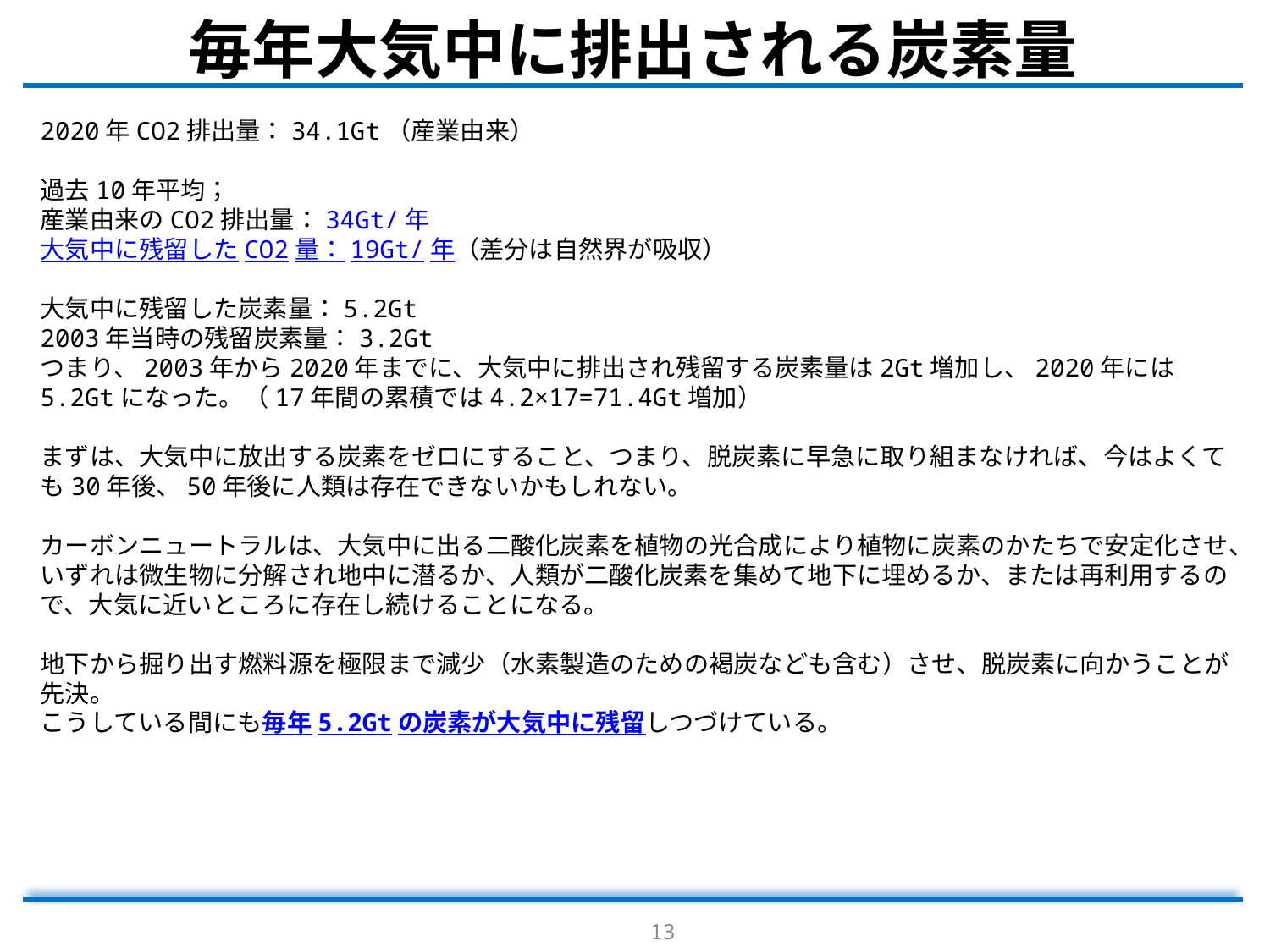

# 毎年大気中に排出される炭素量
2020年CO2排出量：34.1Gt（産業由来）

過去10年平均；
産業由来のCO2排出量：34Gt/年
大気中に残留したCO2量：19Gt/年（差分は自然界が吸収）

大気中に残留した炭素量：5.2Gt
2003年当時の残留炭素量：3.2Gt
つまり、2003年から2020年までに、大気中に排出され残留する炭素量は2Gt増加し、2020年には5.2Gtになった。（17年間の累積では4.2×17=71.4Gt増加）

まずは、大気中に放出する炭素をゼロにすること、つまり、脱炭素に早急に取り組まなければ、今はよくても30年後、50年後に人類は存在できないかもしれない。

カーボンニュートラルは、大気中に出る二酸化炭素を植物の光合成により植物に炭素のかたちで安定化させ、いずれは微生物に分解され地中に潜るか、人類が二酸化炭素を集めて地下に埋めるか、または再利用するので、大気に近いところに存在し続けることになる。

地下から掘り出す燃料源を極限まで減少（水素製造のための褐炭なども含む）させ、脱炭素に向かうことが先決。
こうしている間にも毎年5.2Gtの炭素が大気中に残留しつづけている。
13